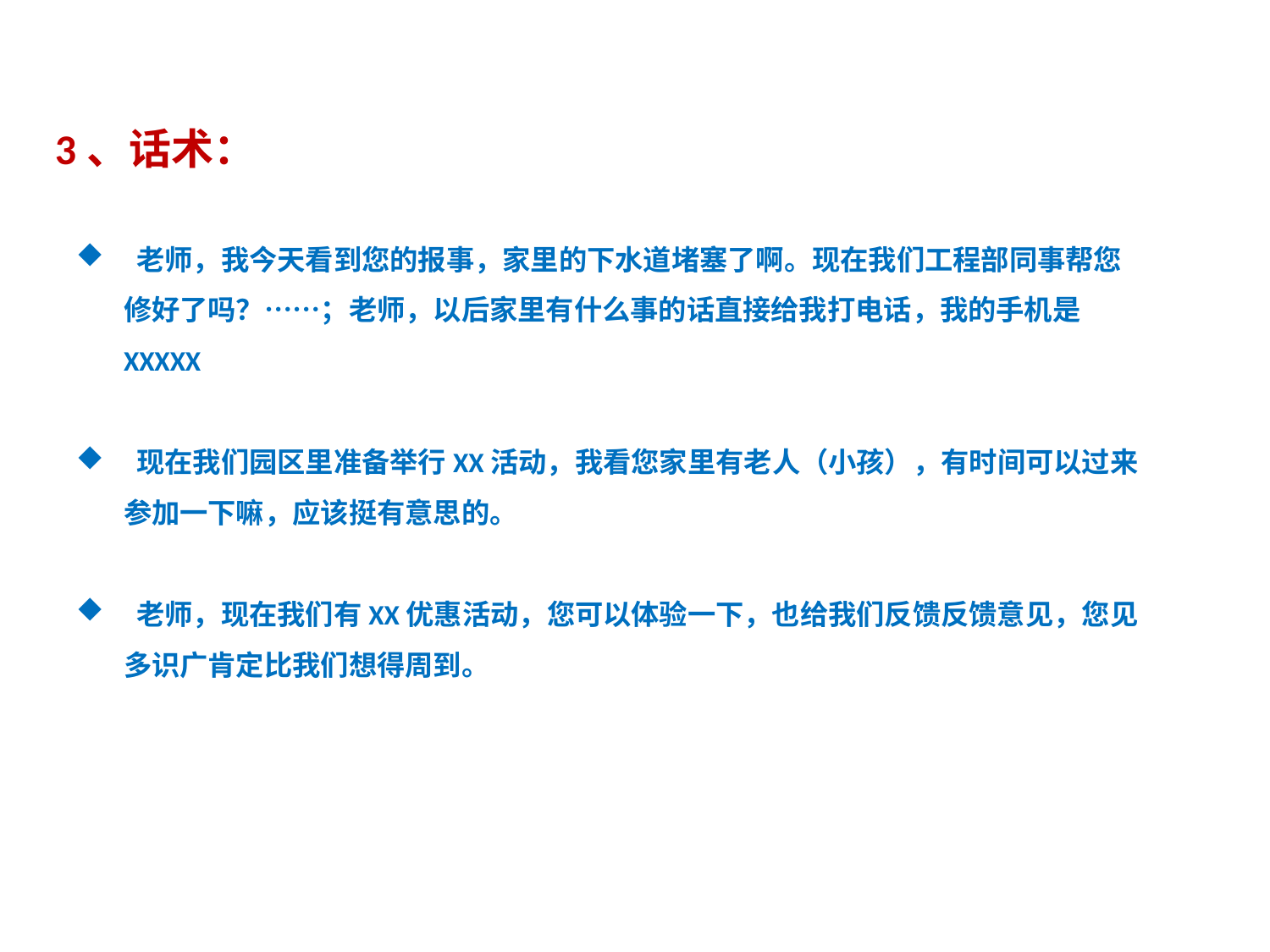

3、话术：
 老师，我今天看到您的报事，家里的下水道堵塞了啊。现在我们工程部同事帮您修好了吗？……；老师，以后家里有什么事的话直接给我打电话，我的手机是XXXXX

 现在我们园区里准备举行XX活动，我看您家里有老人（小孩），有时间可以过来参加一下嘛，应该挺有意思的。

 老师，现在我们有XX优惠活动，您可以体验一下，也给我们反馈反馈意见，您见多识广肯定比我们想得周到。